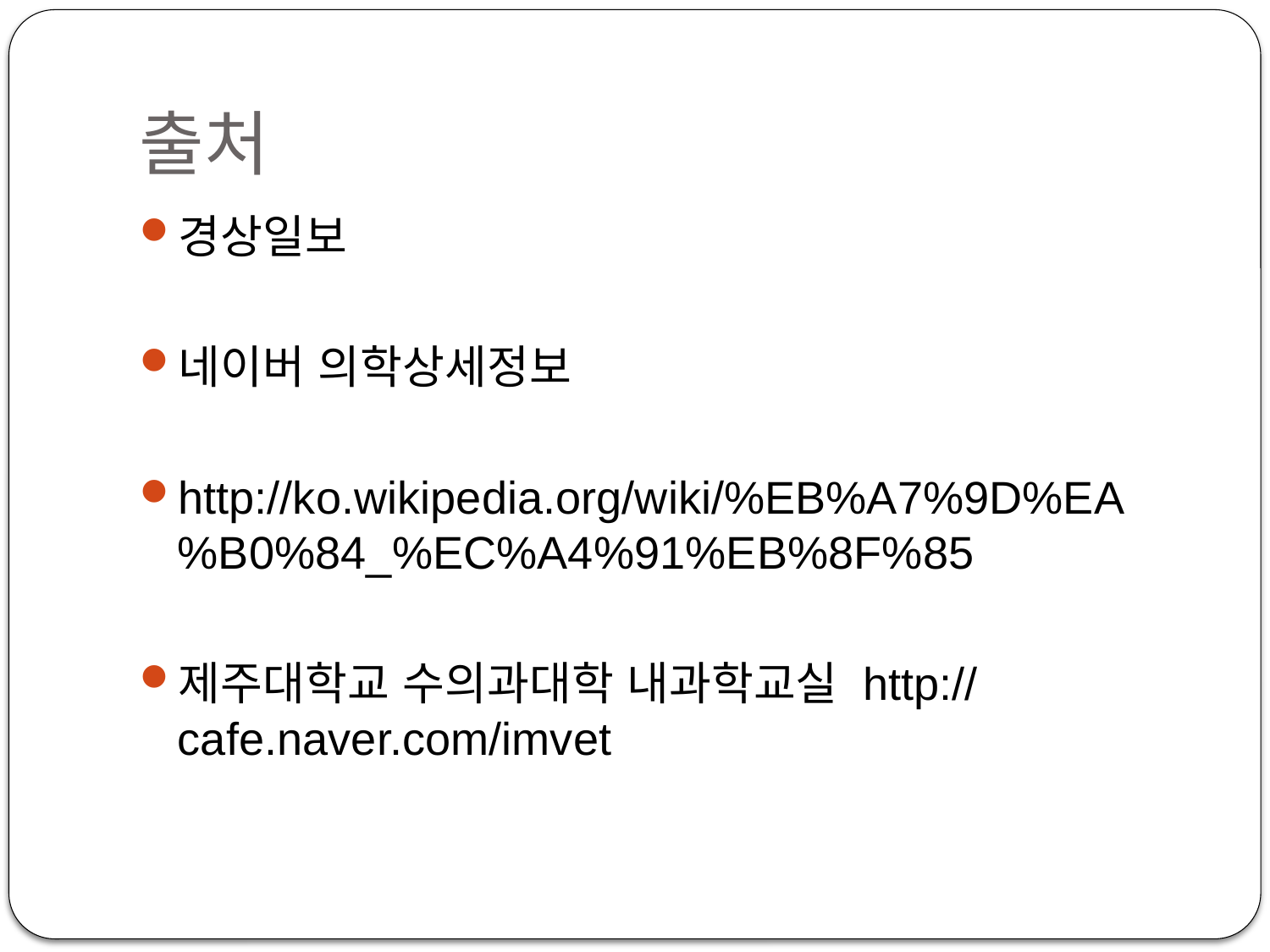

# 출처
경상일보

네이버 의학상세정보

http://ko.wikipedia.org/wiki/%EB%A7%9D%EA%B0%84_%EC%A4%91%EB%8F%85

제주대학교 수의과대학 내과학교실 http://cafe.naver.com/imvet